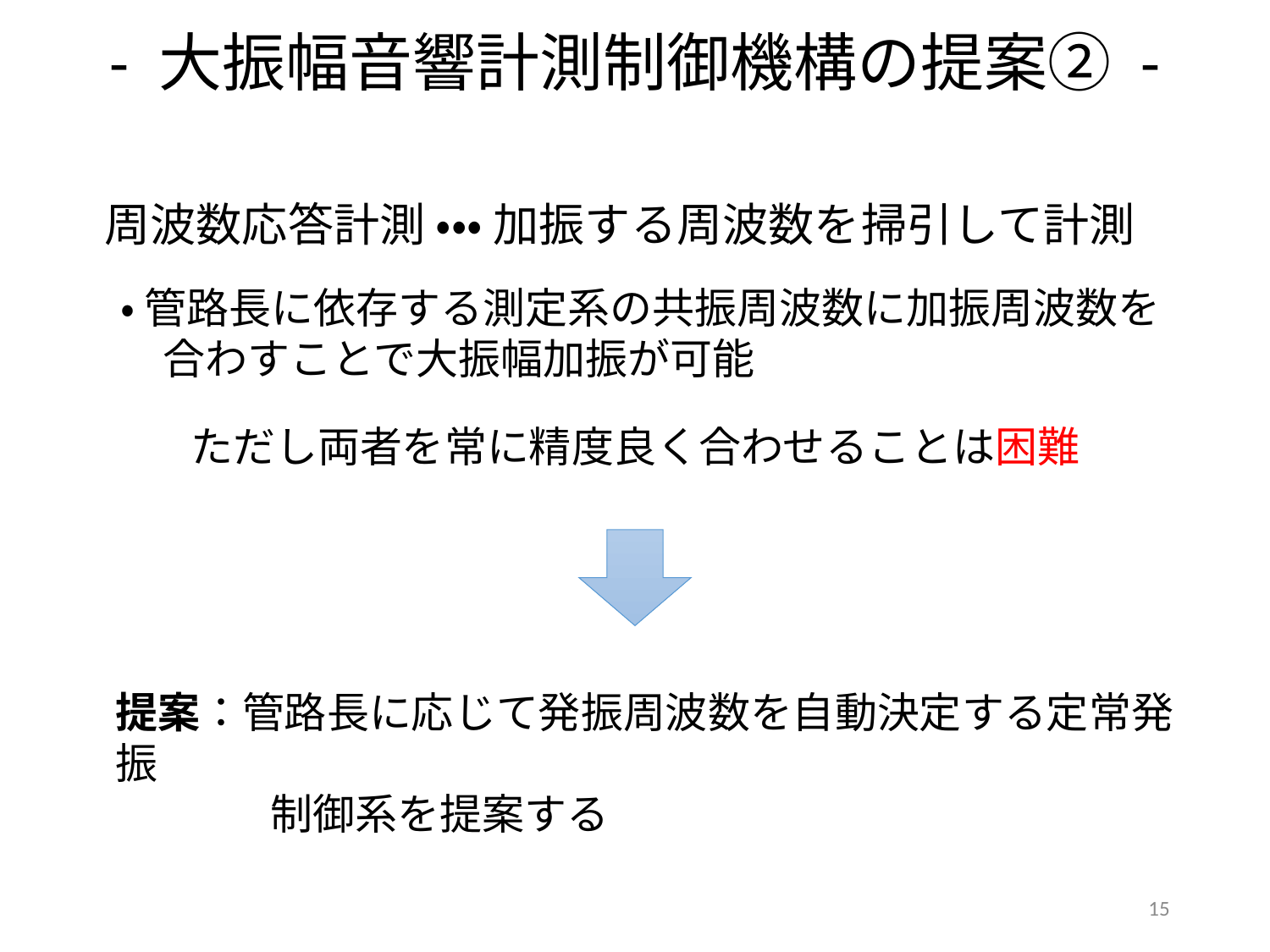

- 大振幅音響計測制御機構の提案② -
　　周波数応答計測 ・・・ 加振する周波数を掃引して計測
・ 管路長に依存する測定系の共振周波数に加振周波数を
　合わすことで大振幅加振が可能
ただし両者を常に精度良く合わせることは困難

提案：管路長に応じて発振周波数を自動決定する定常発振
　　　   制御系を提案する
15